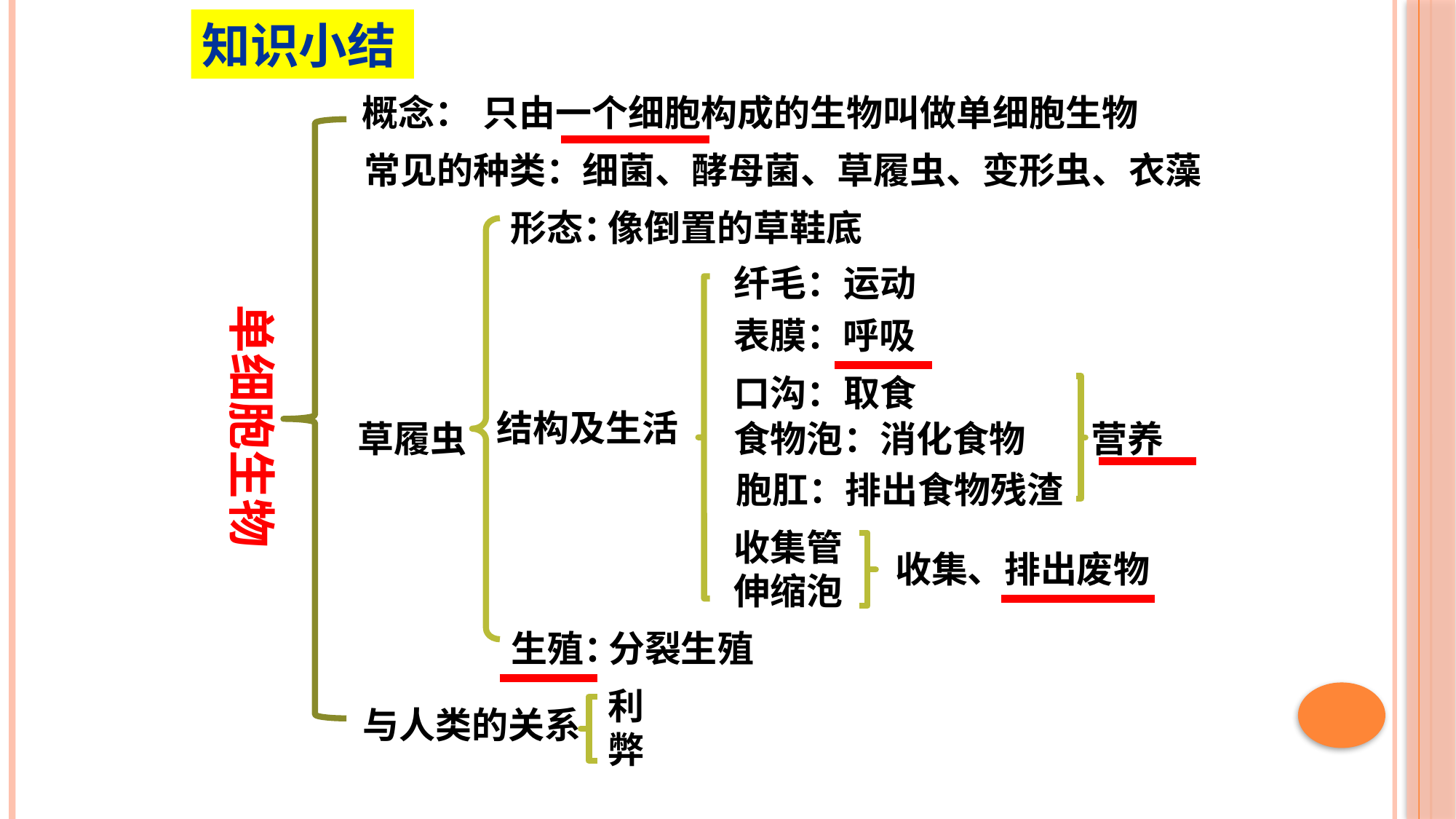

知识小结
概念：
只由一个细胞构成的生物叫做单细胞生物

  常见的种类：细菌、酵母菌、草履虫、变形虫、衣藻
形态：
像倒置的草鞋底

纤毛：运动

单细胞生物
表膜：呼吸
口沟：取食

结构及生活
草履虫
食物泡：消化食物        营养
胞肛：排出食物残渣
收集管
伸缩泡

收集、排出废物
生殖：
分裂生殖
利
弊
 与人类的关系